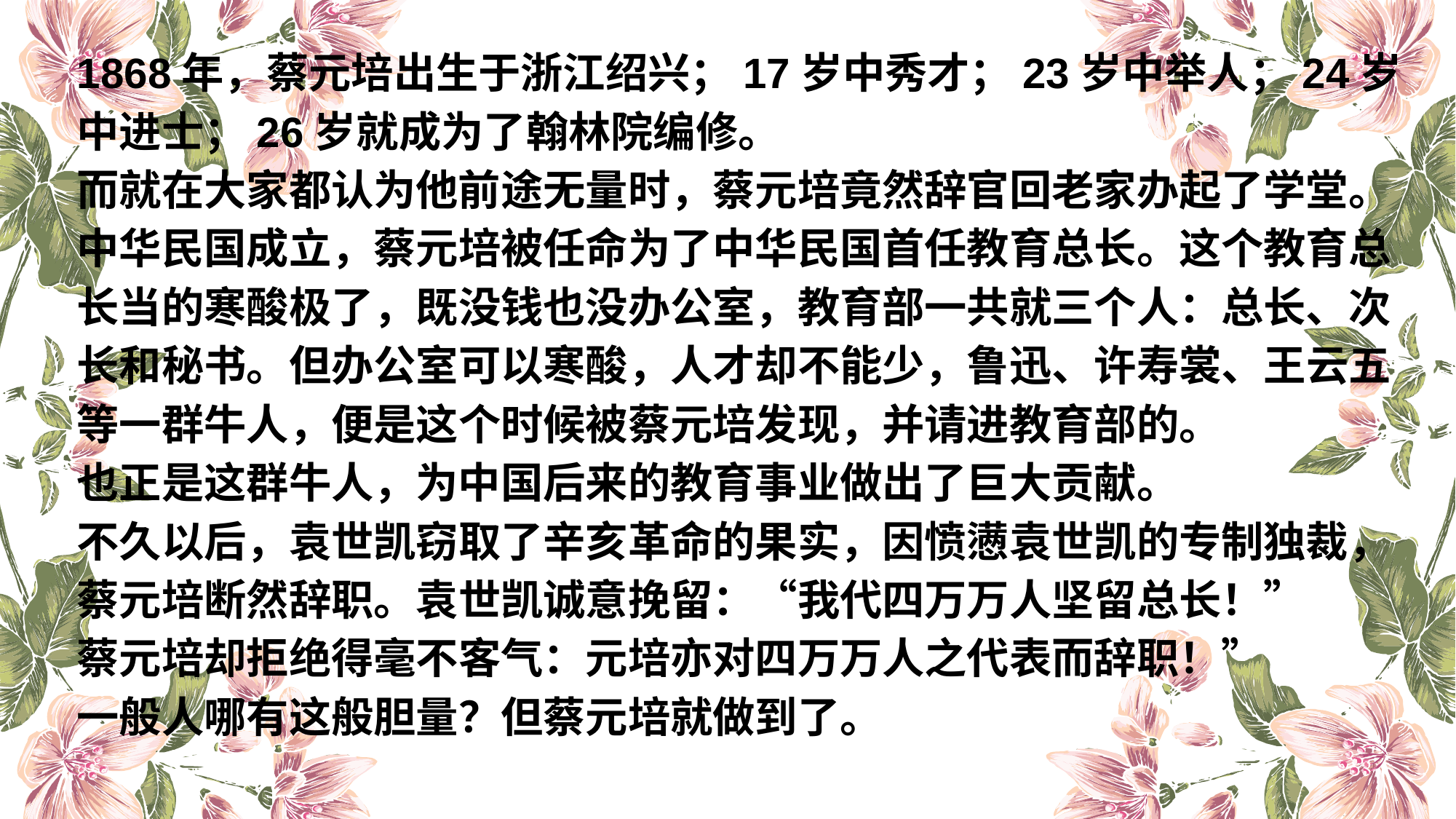

1868年，蔡元培出生于浙江绍兴；17岁中秀才；23岁中举人；24岁中进士；26岁就成为了翰林院编修。
而就在大家都认为他前途无量时，蔡元培竟然辞官回老家办起了学堂。
中华民国成立，蔡元培被任命为了中华民国首任教育总长。这个教育总长当的寒酸极了，既没钱也没办公室，教育部一共就三个人：总长、次长和秘书。但办公室可以寒酸，人才却不能少，鲁迅、许寿裳、王云五等一群牛人，便是这个时候被蔡元培发现，并请进教育部的。
也正是这群牛人，为中国后来的教育事业做出了巨大贡献。
不久以后，袁世凯窃取了辛亥革命的果实，因愤懑袁世凯的专制独裁，蔡元培断然辞职。袁世凯诚意挽留：“我代四万万人坚留总长！”
蔡元培却拒绝得毫不客气：元培亦对四万万人之代表而辞职！”
一般人哪有这般胆量？但蔡元培就做到了。